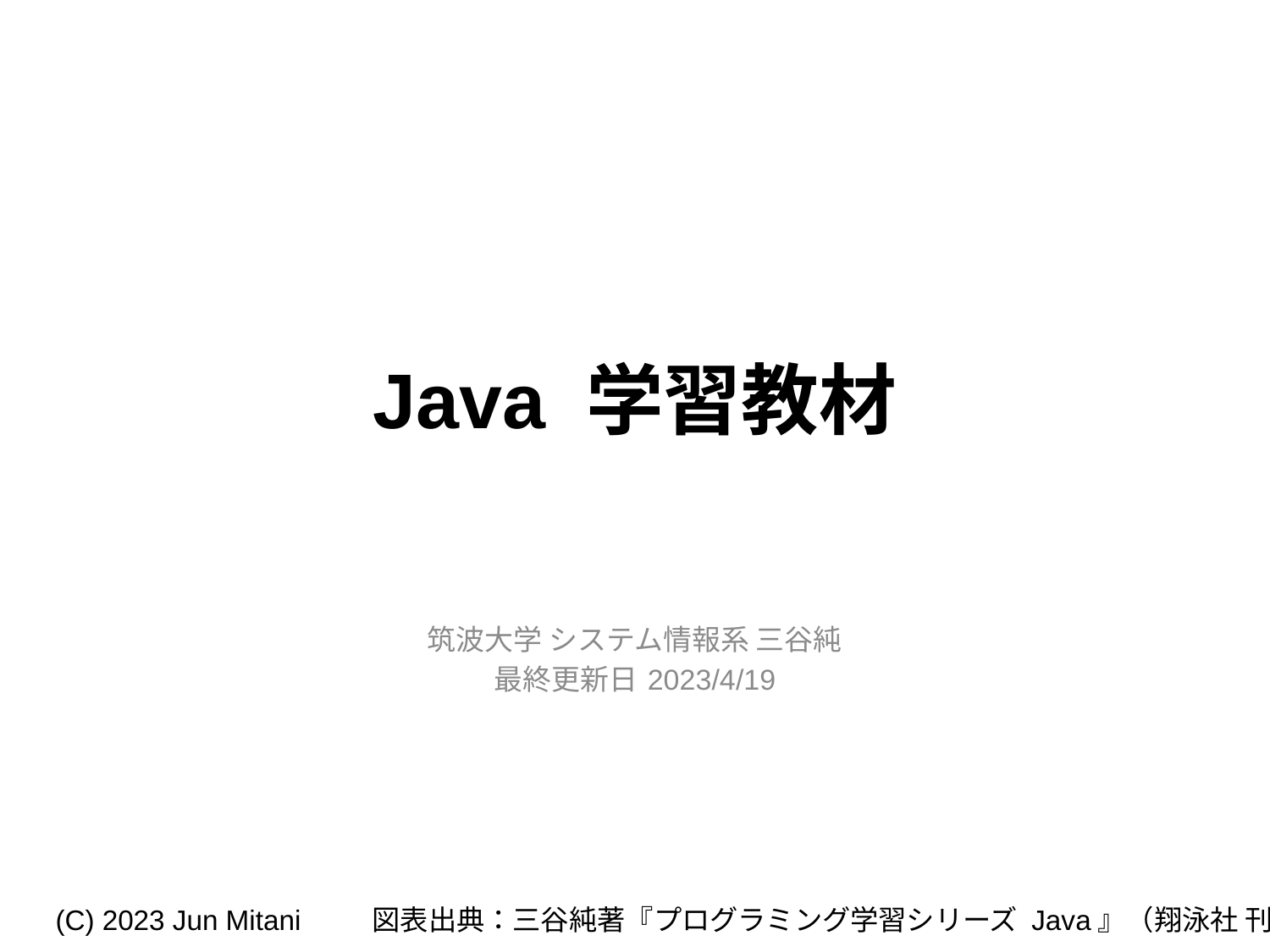

# Java 学習教材
筑波大学 システム情報系 三谷純
最終更新日 2023/4/19
　　　(C) 2023 Jun Mitani 　　図表出典：三谷純著『プログラミング学習シリーズ Java』（翔泳社 刊）